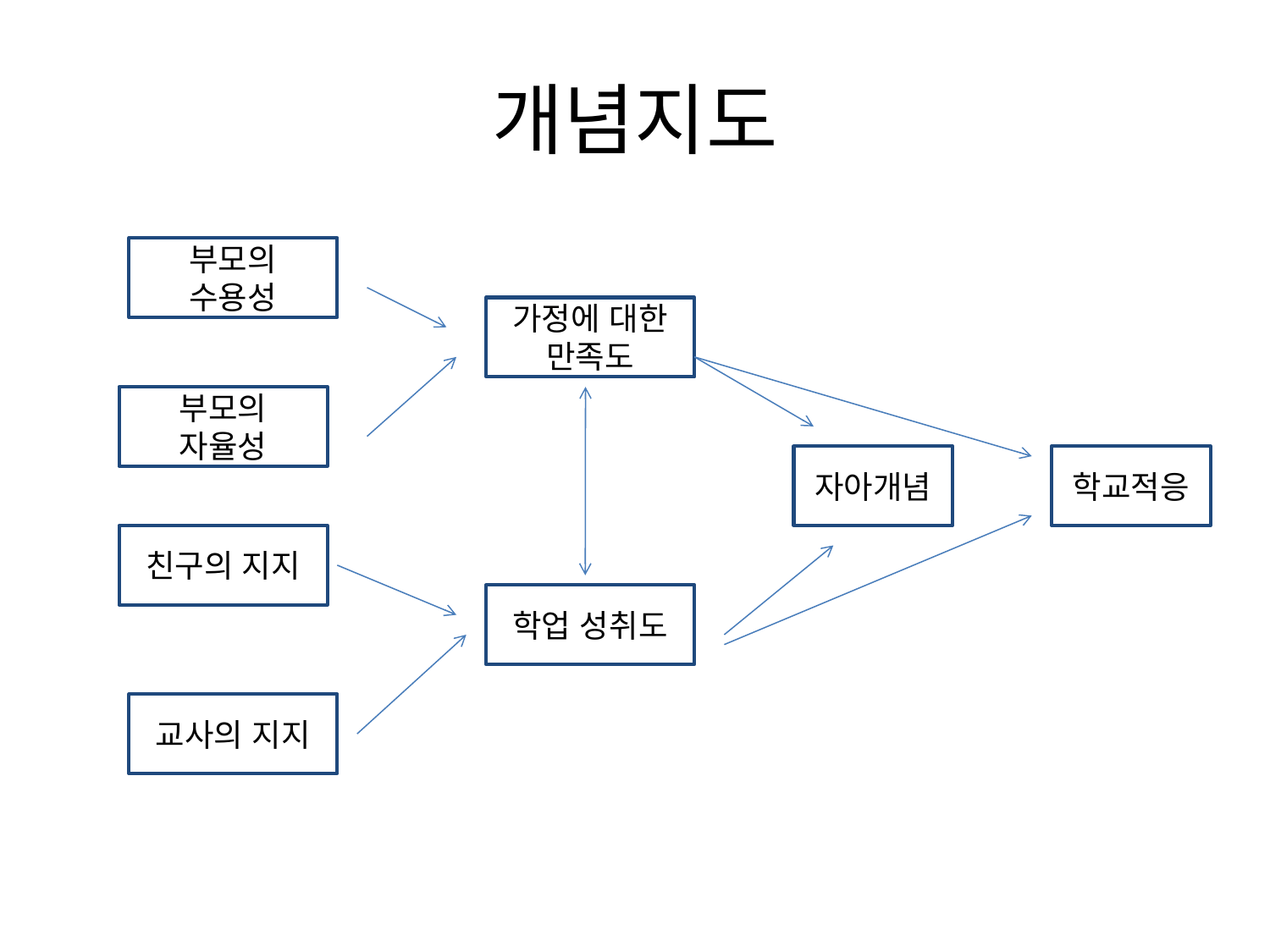

# 개념지도

부모의 수용성
가정에 대한 만족도
부모의 자율성
자아개념
학교적응
친구의 지지
학업 성취도
교사의 지지